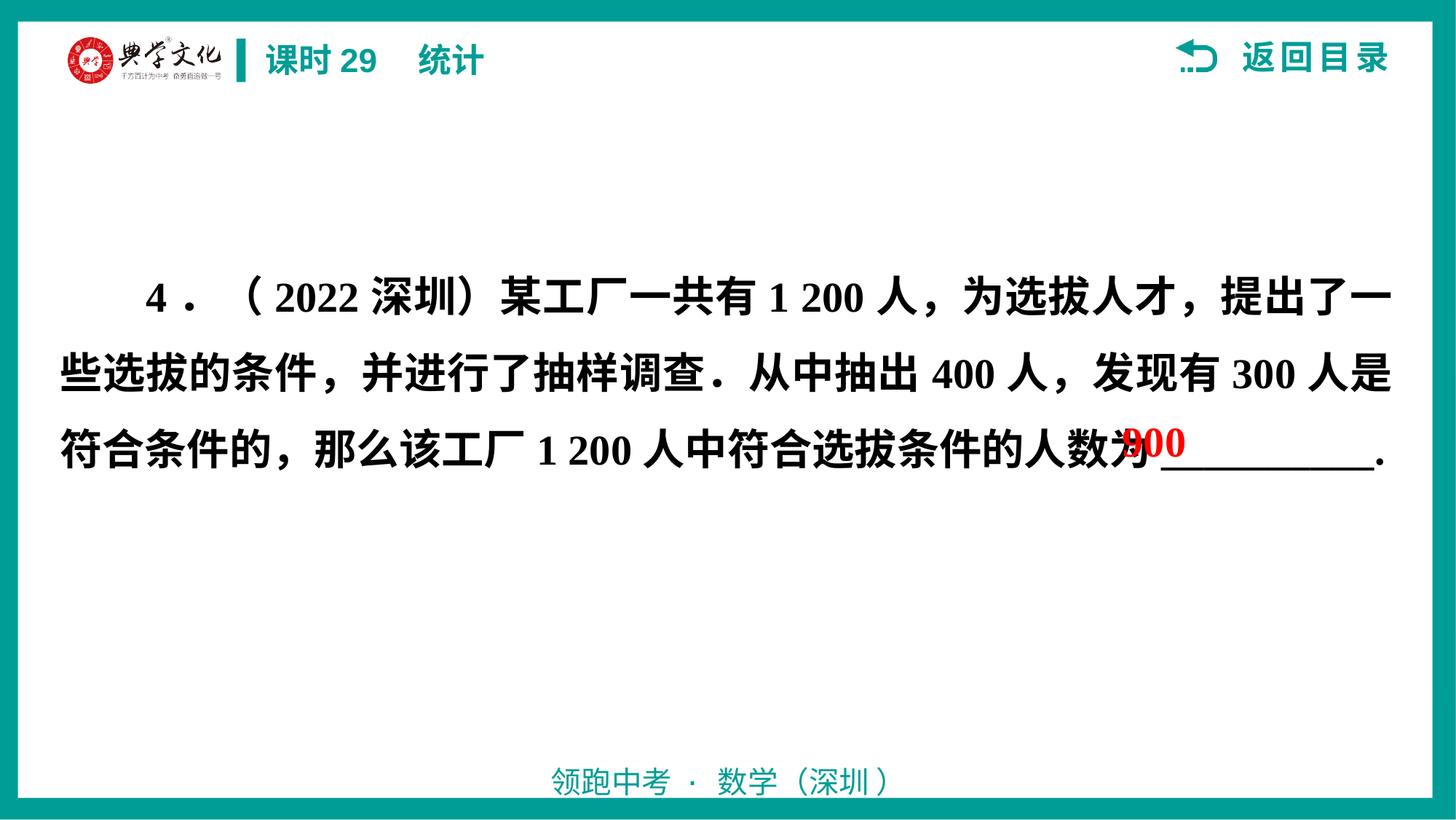

4．（2022深圳）某工厂一共有1 200人，为选拔人才，提出了一些选拔的条件，并进行了抽样调查．从中抽出400人，发现有300人是符合条件的，那么该工厂1 200人中符合选拔条件的人数为__________.
900